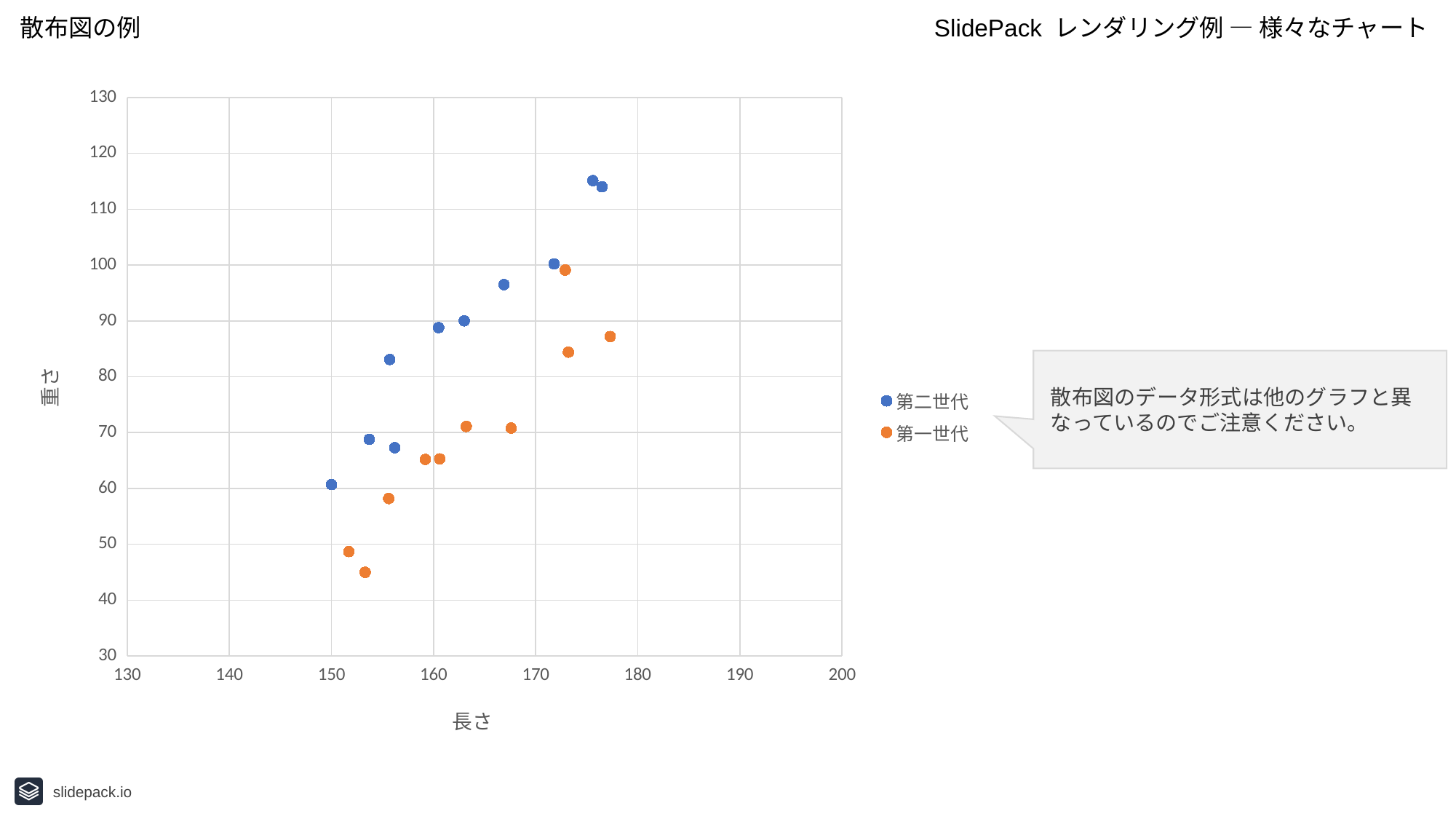

散布図の例
SlidePack レンダリング例 ― 様々なチャート

### Chart

| Category | 第二世代 | 第一世代 |
|---|---|---|
散布図のデータ形式は他のグラフと異なっているのでご注意ください。